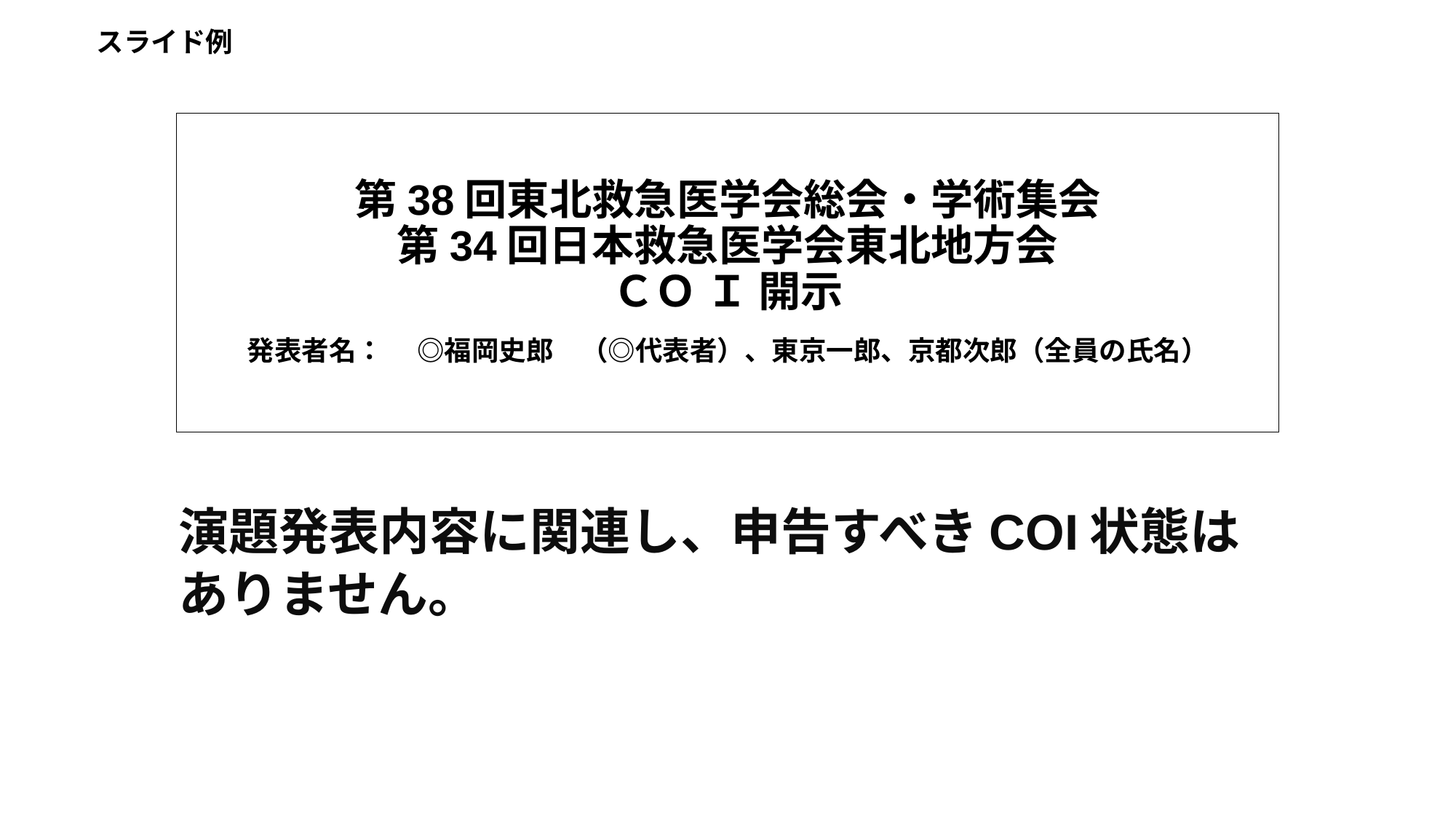

スライド例
# 第38回東北救急医学会総会・学術集会 第34回日本救急医学会東北地方会 ＣＯ Ｉ 開示 　 発表者名：　 ◎福岡史郎　（◎代表者）、東京一郎、京都次郎（全員の氏名）

演題発表内容に関連し、申告すべきCOI状態は
ありません。